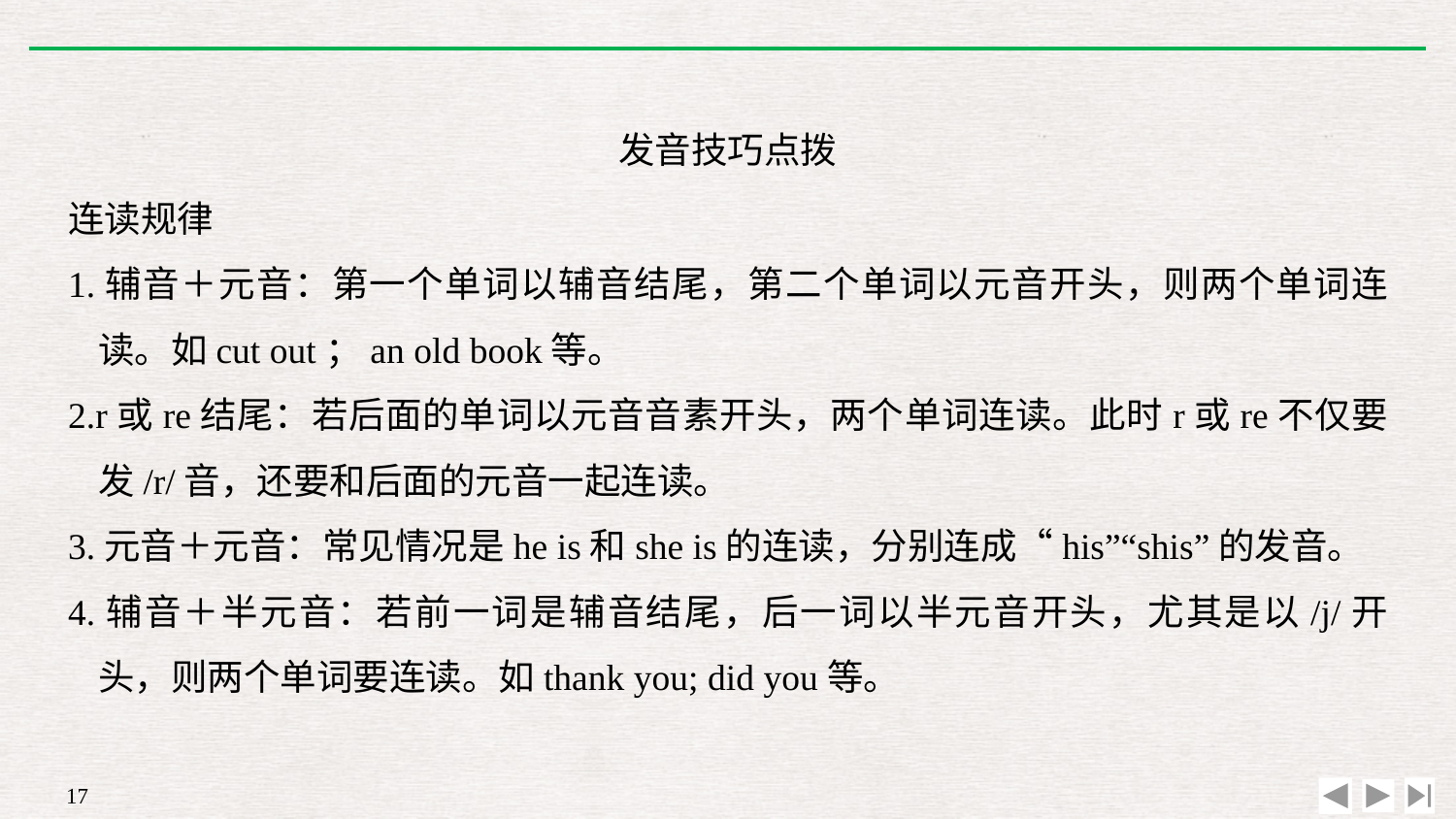

发音技巧点拨
连读规律
1.辅音＋元音：第一个单词以辅音结尾，第二个单词以元音开头，则两个单词连读。如cut out；an old book等。
2.r或re结尾：若后面的单词以元音音素开头，两个单词连读。此时r或re不仅要发/r/音，还要和后面的元音一起连读。
3.元音＋元音：常见情况是he is和she is的连读，分别连成“his”“shis”的发音。
4.辅音＋半元音：若前一词是辅音结尾，后一词以半元音开头，尤其是以/j/开头，则两个单词要连读。如thank you; did you等。